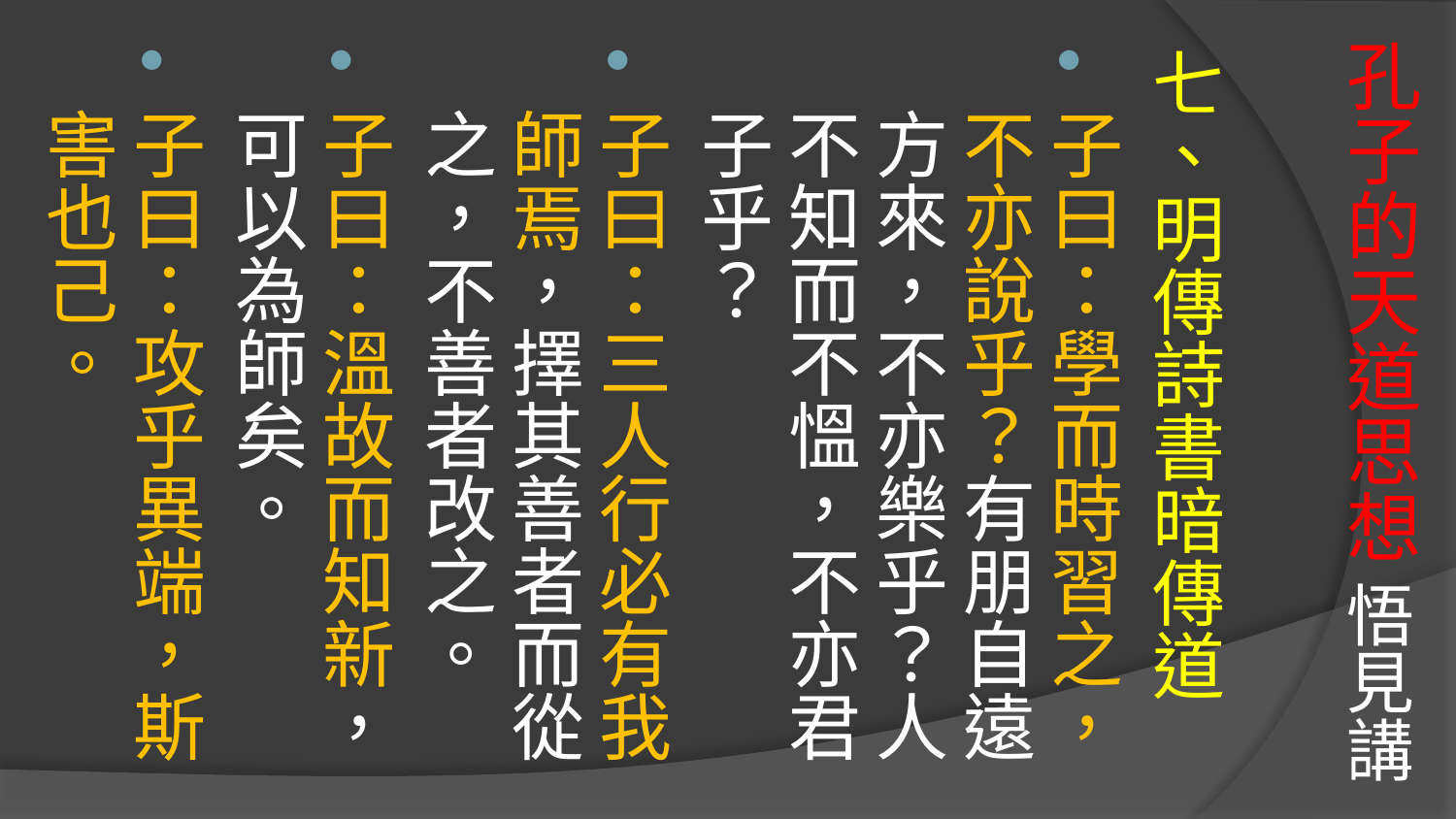

七、明傳詩書暗傳道
子曰：學而時習之，不亦說乎？有朋自遠方來，不亦樂乎？人不知而不慍，不亦君子乎？
子曰：三人行必有我師焉，擇其善者而從之，不善者改之。
子曰：溫故而知新，可以為師矣。
子曰：攻乎異端，斯害也己。
# 孔子的天道思想 悟見講